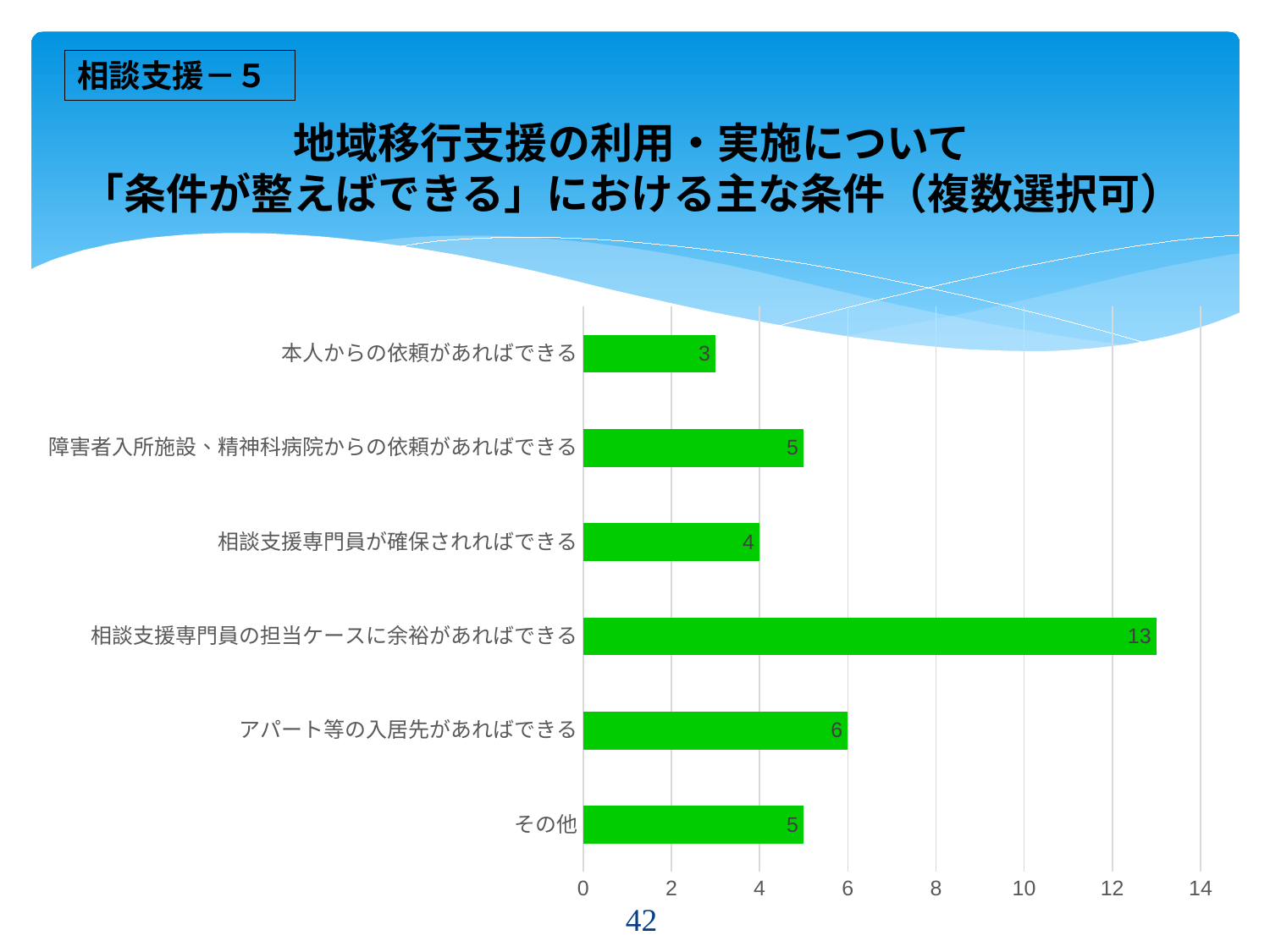

相談支援－５
# 地域移行支援の利用・実施について 「条件が整えばできる」における主な条件（複数選択可）

### Chart

| Category | 系列 1 |
|---|---|
| その他 | 5.0 |
| アパート等の入居先があればできる | 6.0 |
| 相談支援専門員の担当ケースに余裕があればできる | 13.0 |
| 相談支援専門員が確保されればできる | 4.0 |
| 障害者入所施設、精神科病院からの依頼があればできる | 5.0 |
| 本人からの依頼があればできる | 3.0 |
42